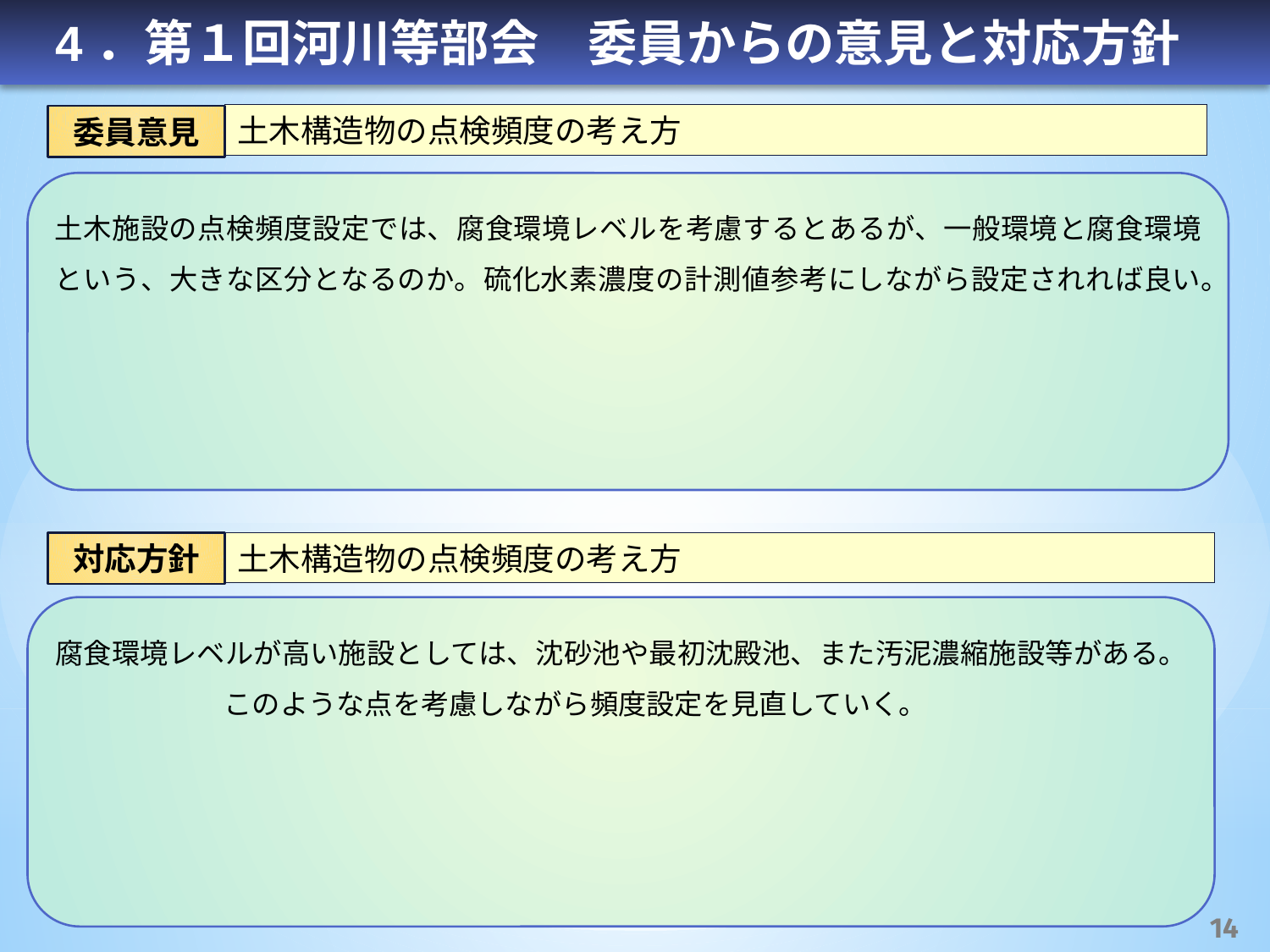

4．第１回河川等部会　委員からの意見と対応方針
土木構造物の点検頻度の考え方
委員意見
土木施設の点検頻度設定では、腐食環境レベルを考慮するとあるが、一般環境と腐食環境という、大きな区分となるのか。硫化水素濃度の計測値参考にしながら設定されれば良い。

対応方針
土木構造物の点検頻度の考え方
腐食環境レベルが高い施設としては、沈砂池や最初沈殿池、また汚泥濃縮施設等がある。　　　　　　このような点を考慮しながら頻度設定を見直していく。
14